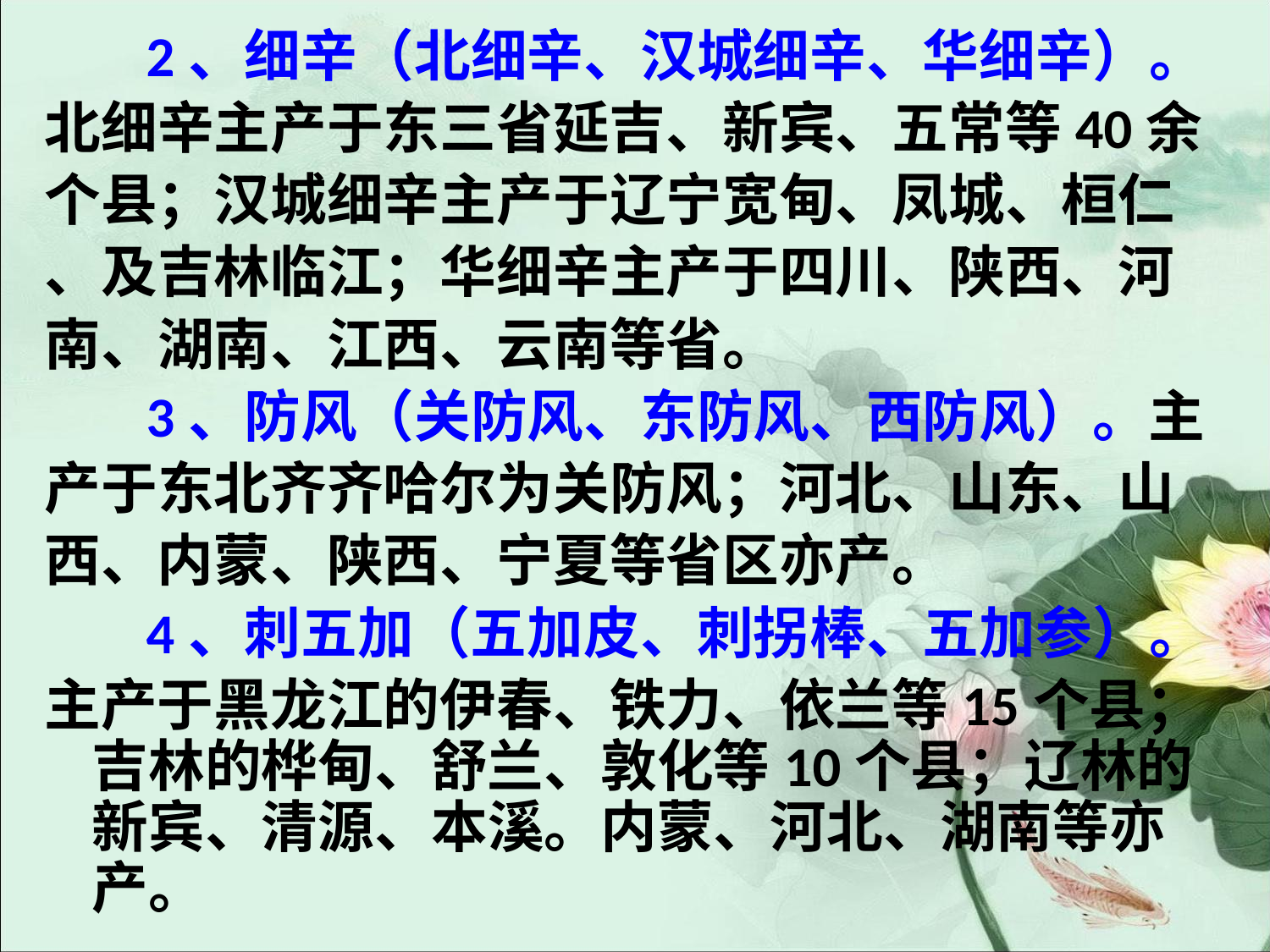

#
        2、细辛（北细辛、汉城细辛、华细辛）。
北细辛主产于东三省延吉、新宾、五常等40余
个县；汉城细辛主产于辽宁宽甸、凤城、桓仁
、及吉林临江；华细辛主产于四川、陕西、河
南、湖南、江西、云南等省。
        3、防风（关防风、东防风、西防风）。主
产于东北齐齐哈尔为关防风；河北、山东、山
西、内蒙、陕西、宁夏等省区亦产。
        4、刺五加（五加皮、刺拐棒、五加参）。
主产于黑龙江的伊春、铁力、依兰等15个县；吉林的桦甸、舒兰、敦化等10个县；辽林的新宾、清源、本溪。内蒙、河北、湖南等亦产。